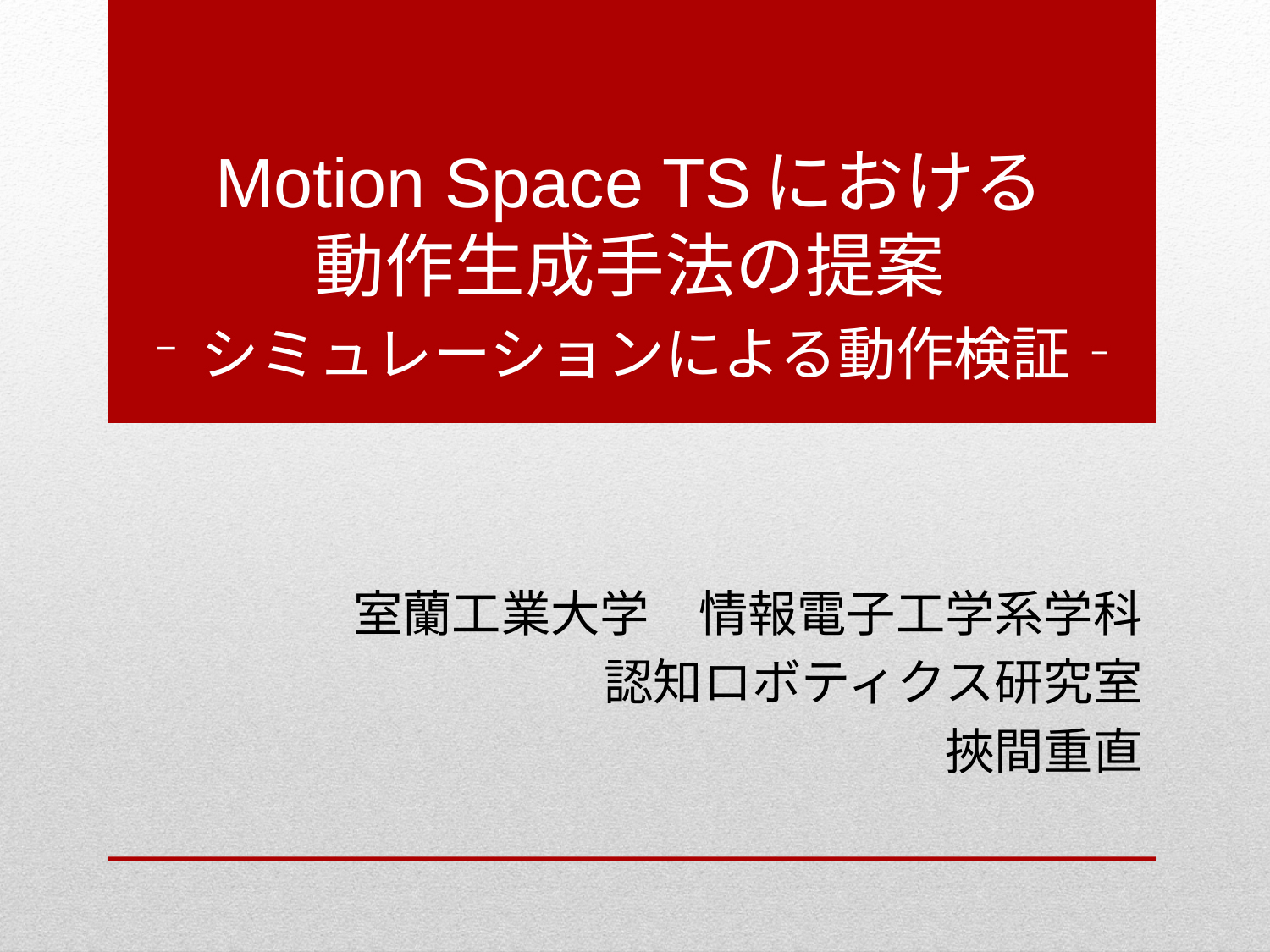

# Motion Space TSにおける 動作生成手法の提案 ‐シミュレーションによる動作検証‐
室蘭工業大学　情報電子工学系学科
認知ロボティクス研究室
挾間重直